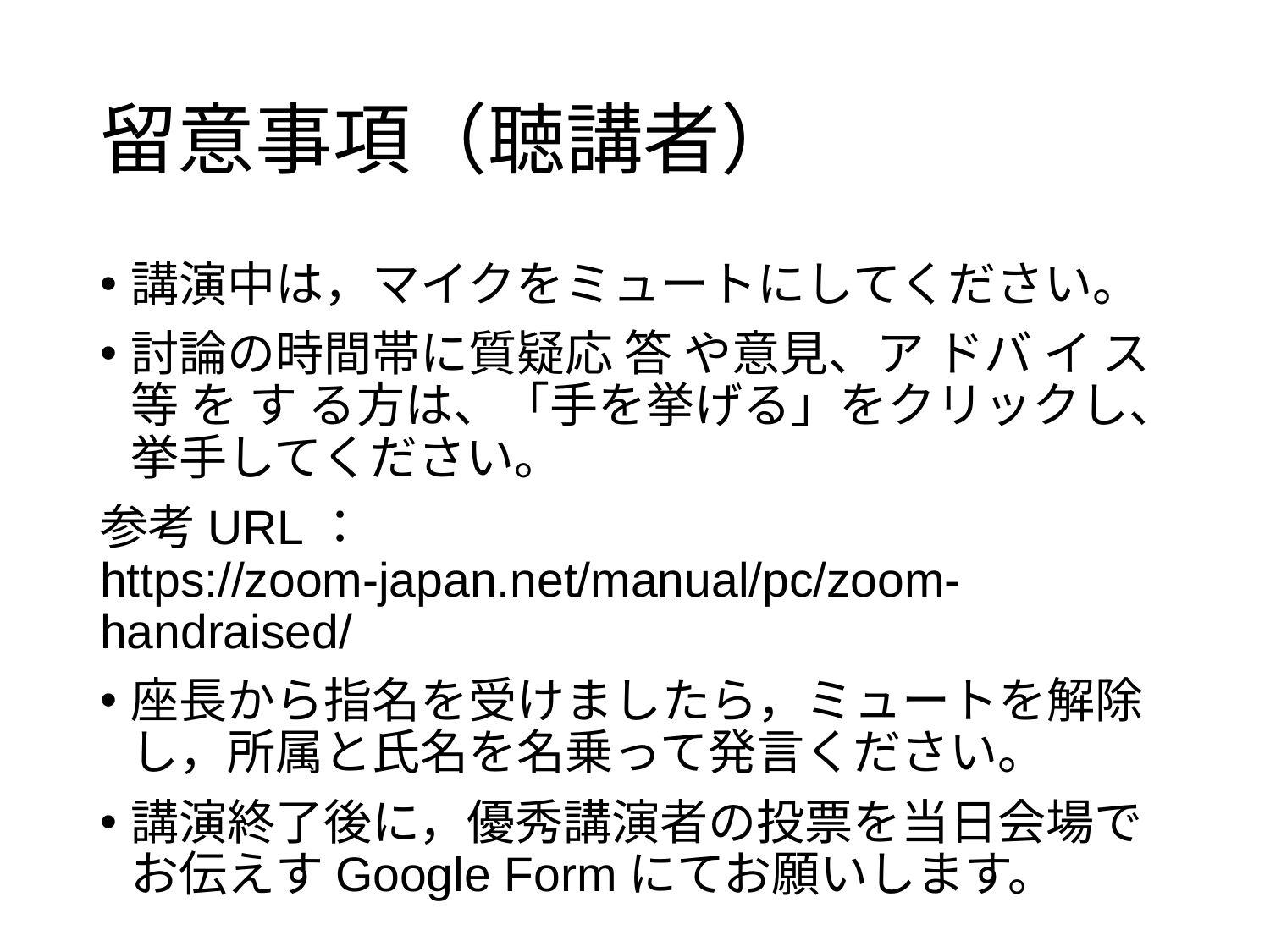

# 留意事項（聴講者）
講演中は，マイクをミュートにしてください。
討論の時間帯に質疑応 答 や意見、ア ドバ イ ス等 を す る方は、「手を挙げる」をクリックし、挙手してください。
参考URL： https://zoom-japan.net/manual/pc/zoom-handraised/
座長から指名を受けましたら，ミュートを解除し，所属と氏名を名乗って発言ください。
講演終了後に，優秀講演者の投票を当日会場でお伝えすGoogle Formにてお願いします。